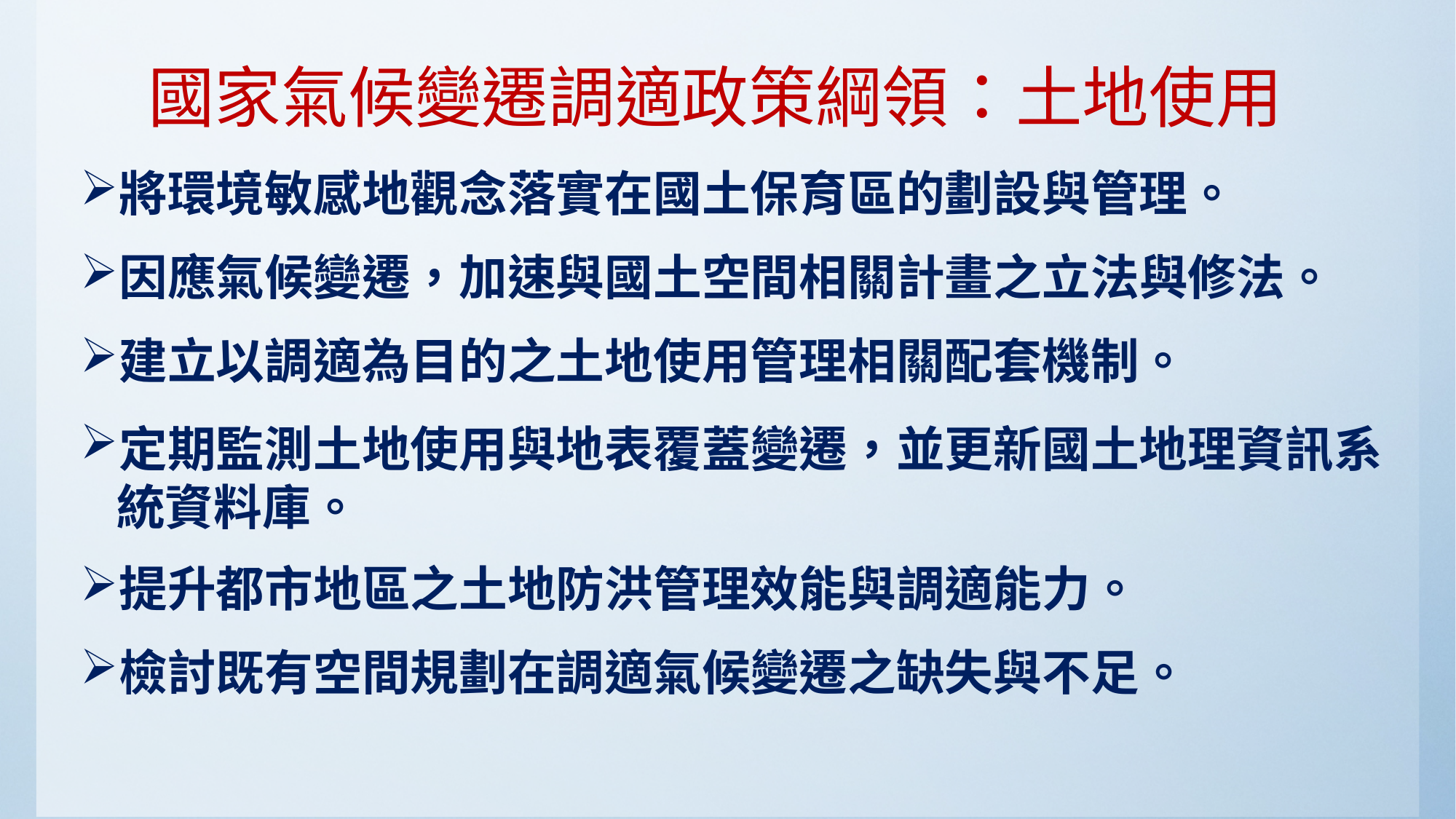

# 國家氣候變遷調適政策綱領：土地使用
將環境敏感地觀念落實在國土保育區的劃設與管理。
因應氣候變遷，加速與國土空間相關計畫之立法與修法。
建立以調適為目的之土地使用管理相關配套機制。
定期監測土地使用與地表覆蓋變遷，並更新國土地理資訊系統資料庫。
提升都市地區之土地防洪管理效能與調適能力。
檢討既有空間規劃在調適氣候變遷之缺失與不足。